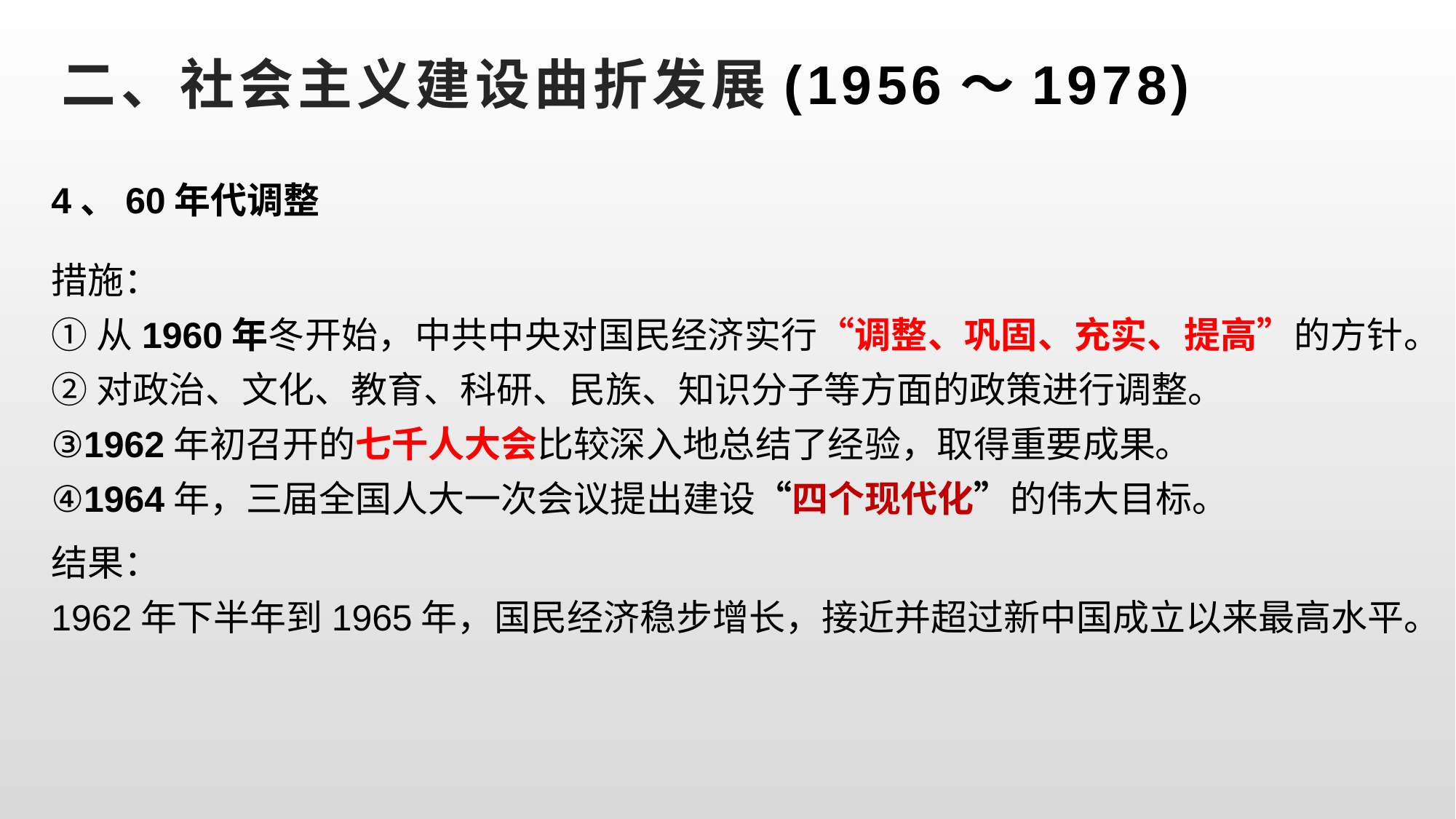

# 二、社会主义建设曲折发展(1956～1978)
4、60年代调整

措施：
①从1960年冬开始，中共中央对国民经济实行“调整、巩固、充实、提高”的方针。
②对政治、文化、教育、科研、民族、知识分子等方面的政策进行调整。
③1962年初召开的七千人大会比较深入地总结了经验，取得重要成果。
④1964年，三届全国人大一次会议提出建设“四个现代化”的伟大目标。
结果：
1962年下半年到1965年，国民经济稳步增长，接近并超过新中国成立以来最高水平。